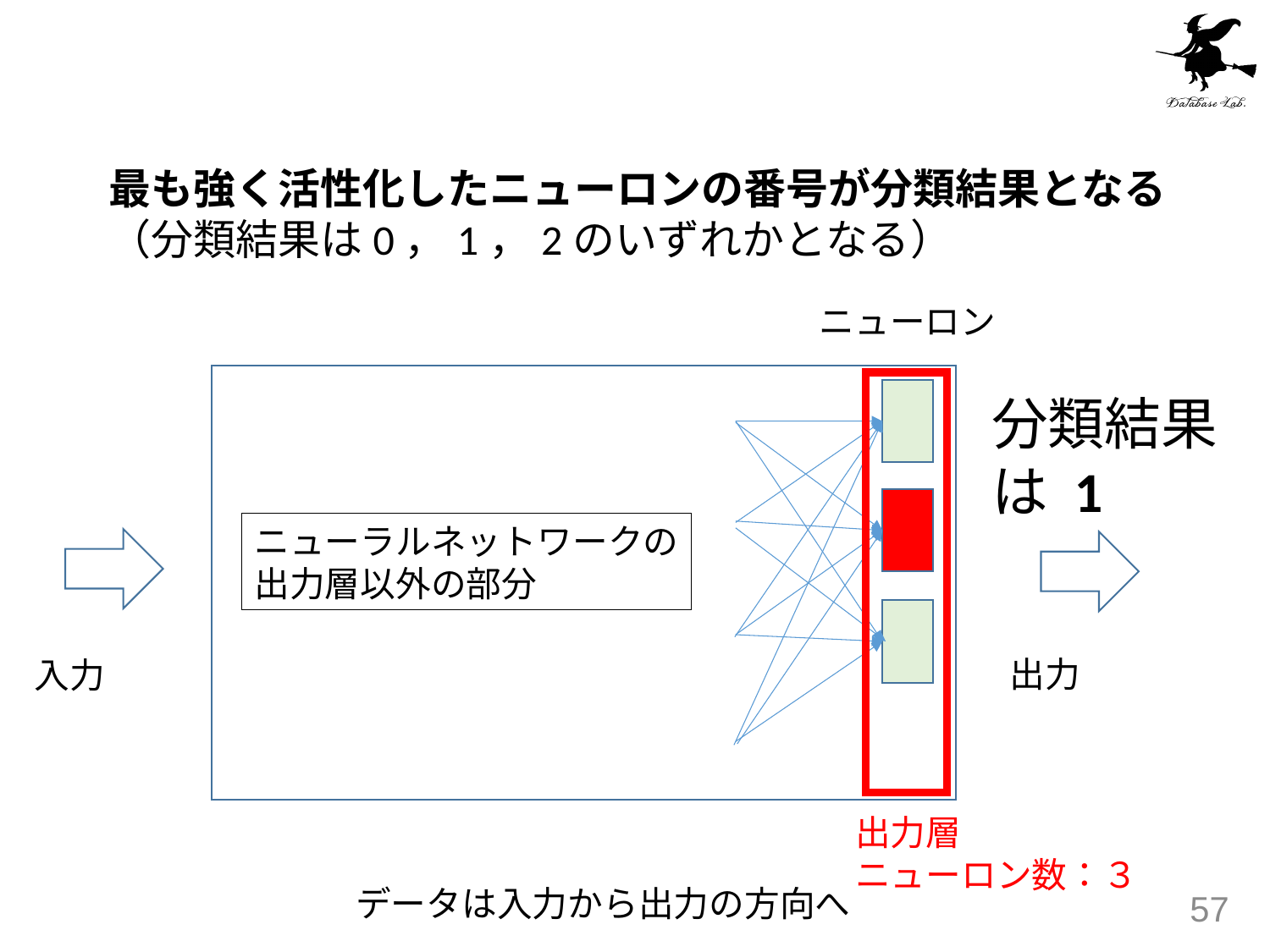

最も強く活性化したニューロンの番号が分類結果となる（分類結果は0，1，2のいずれかとなる）
ニューロン

分類結果は 1

ニューラルネットワークの
出力層以外の部分

出力
入力
出力層
ニューロン数：３
データは入力から出力の方向へ
57